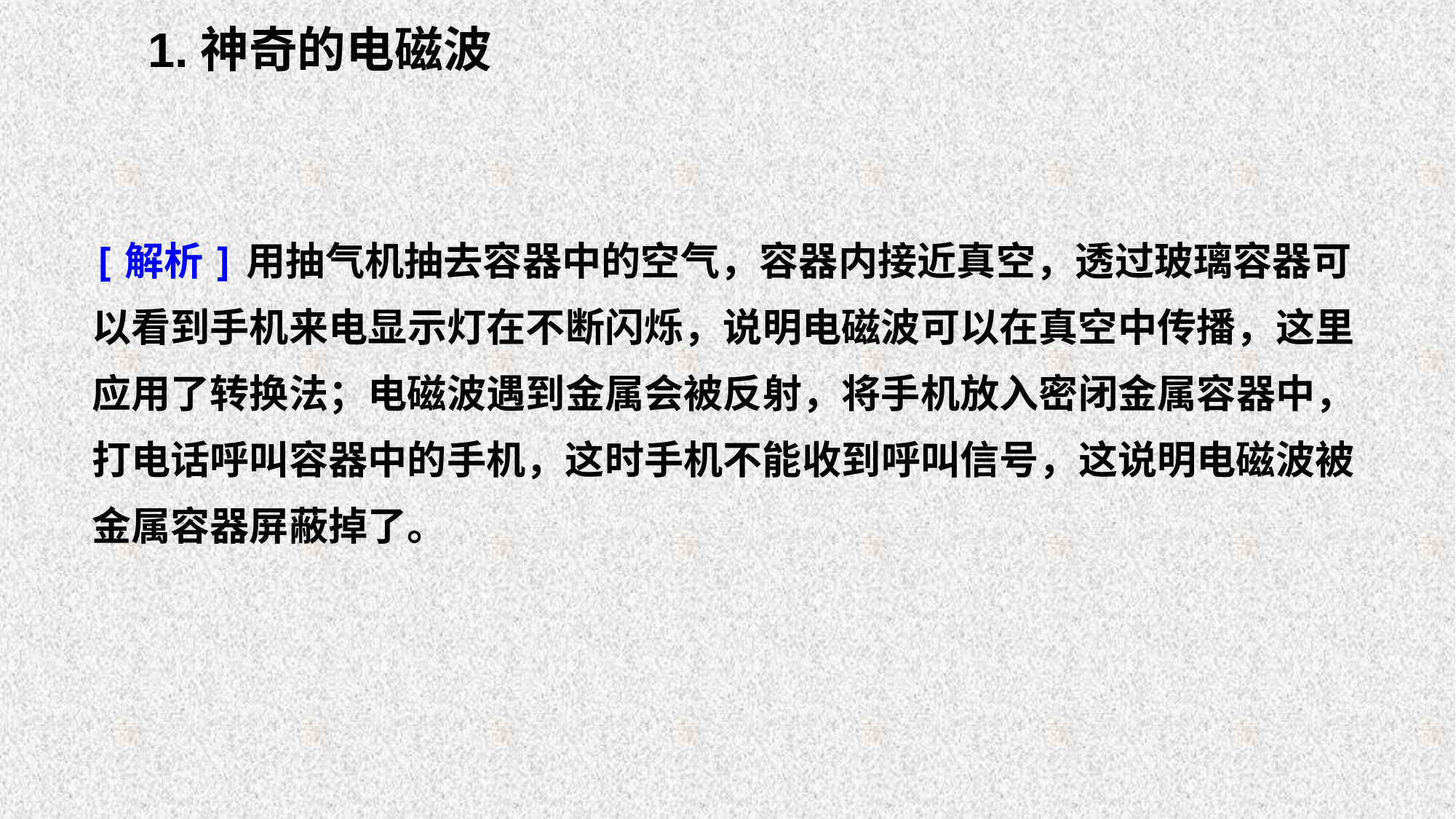

1.神奇的电磁波
[解析]用抽气机抽去容器中的空气，容器内接近真空，透过玻璃容器可以看到手机来电显示灯在不断闪烁，说明电磁波可以在真空中传播，这里应用了转换法；电磁波遇到金属会被反射，将手机放入密闭金属容器中，打电话呼叫容器中的手机，这时手机不能收到呼叫信号，这说明电磁波被金属容器屏蔽掉了。